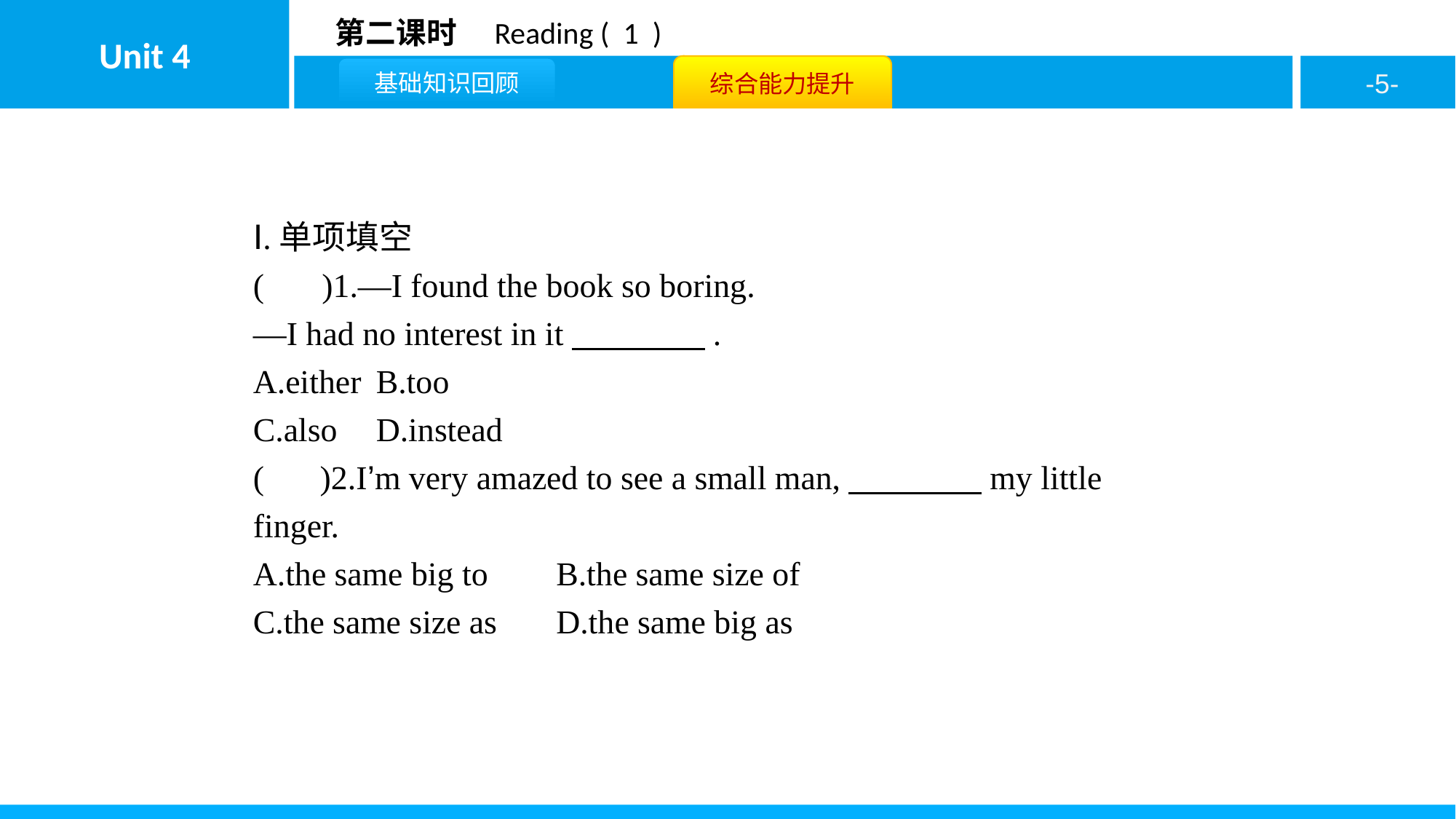

Ⅰ.单项填空
(  A  )1.—I found the book so boring.
—I had no interest in it　　　　.
A.either	B.too
C.also	D.instead
(  C  )2.I’m very amazed to see a small man,　　　　my little finger.
A.the same big to	B.the same size of
C.the same size as	D.the same big as